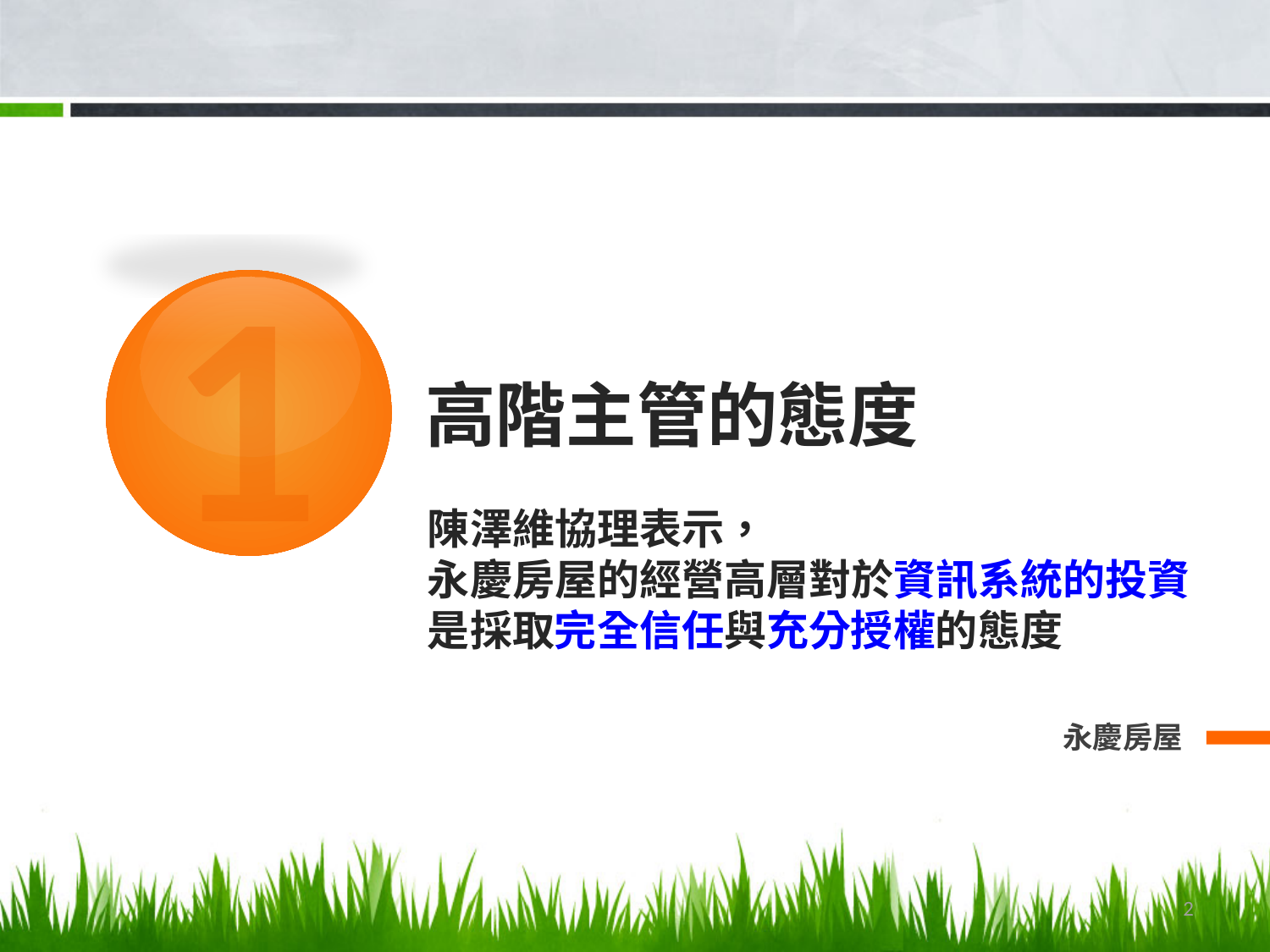

1
# 高階主管的態度
陳澤維協理表示，
永慶房屋的經營高層對於資訊系統的投資
是採取完全信任與充分授權的態度
永慶房屋
2